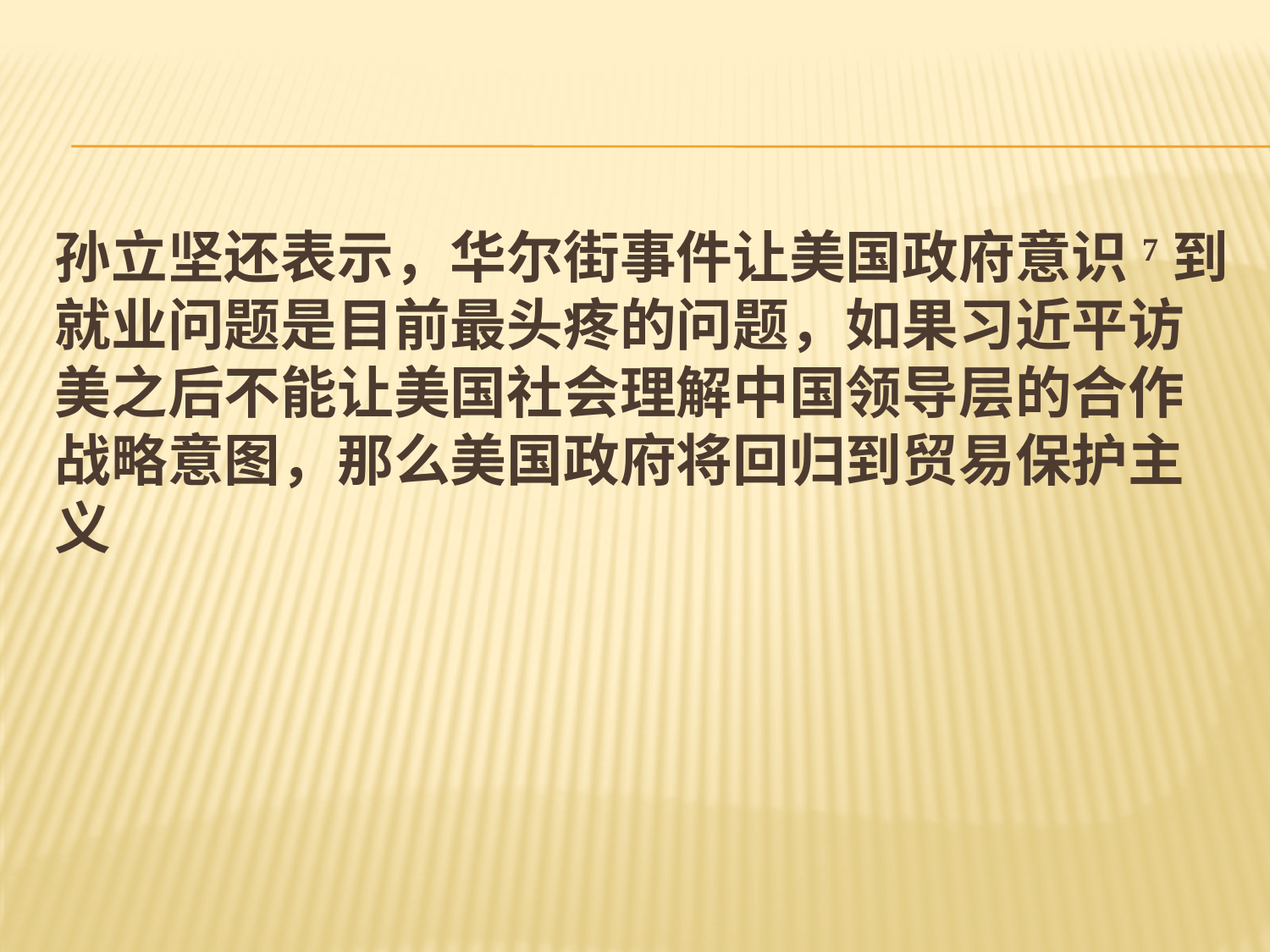

#
孙立坚还表示，华尔街事件让美国政府意识7到就业问题是目前最头疼的问题，如果习近平访美之后不能让美国社会理解中国领导层的合作战略意图，那么美国政府将回归到贸易保护主义